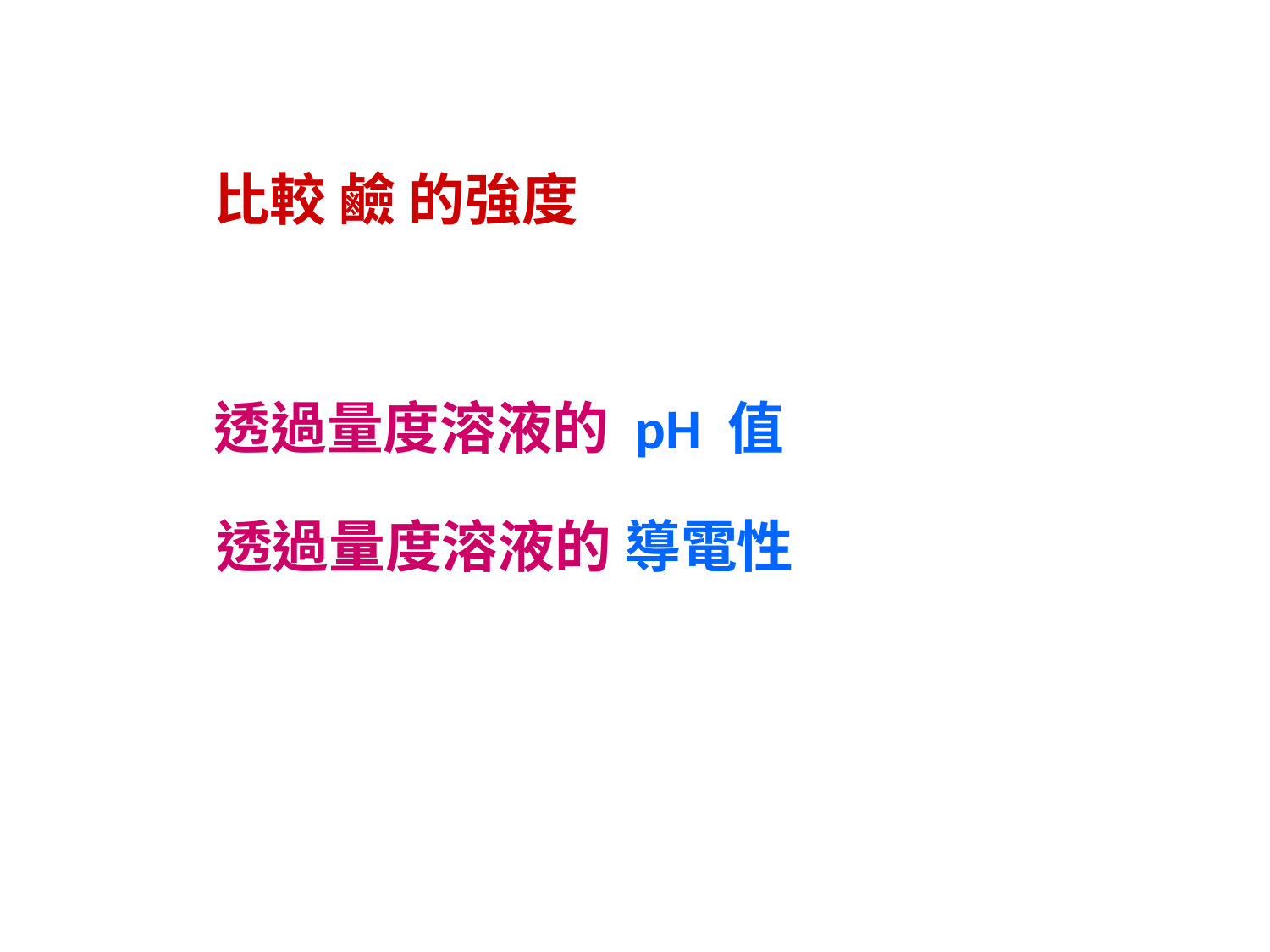

比較 鹼 的強度
透過量度溶液的 pH 值
透過量度溶液的 導電性